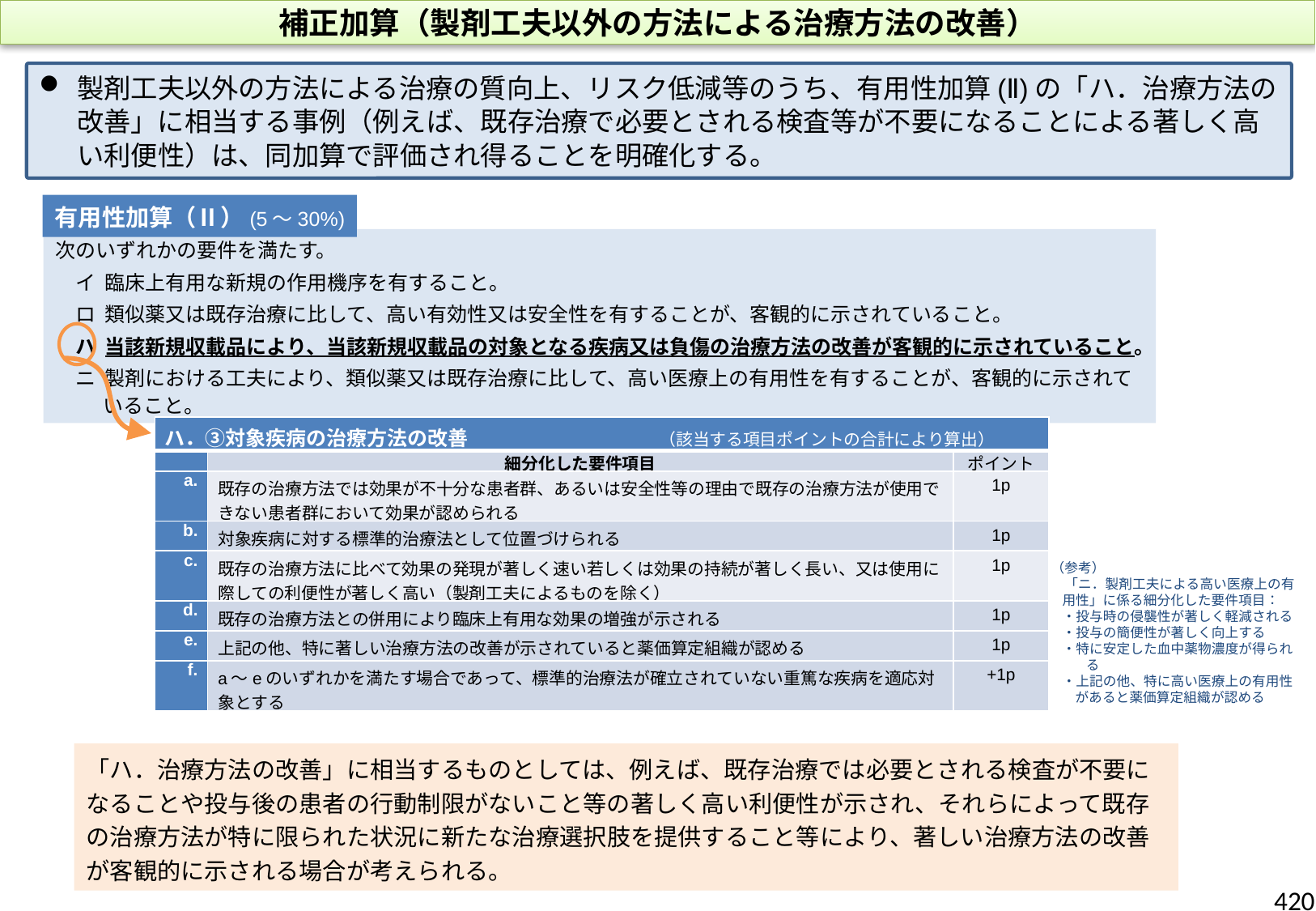

補正加算（製剤工夫以外の方法による治療方法の改善）
製剤工夫以外の方法による治療の質向上、リスク低減等のうち、有用性加算(Ⅱ)の「ハ．治療方法の改善」に相当する事例（例えば、既存治療で必要とされる検査等が不要になることによる著しく高い利便性）は、同加算で評価され得ることを明確化する。
有用性加算（Ⅱ）(5～30%)
次のいずれかの要件を満たす。
　イ  臨床上有用な新規の作用機序を有すること。
　ロ  類似薬又は既存治療に比して、高い有効性又は安全性を有することが、客観的に示されていること。
　ハ  当該新規収載品により、当該新規収載品の対象となる疾病又は負傷の治療方法の改善が客観的に示されていること。
　ニ  製剤における工夫により、類似薬又は既存治療に比して、高い医療上の有用性を有することが、客観的に示されていること。

| ハ．③対象疾病の治療方法の改善 （該当する項目ポイントの合計により算出） |  |  |
| --- | --- | --- |
|  | 細分化した要件項目 | ポイント |
| a. | 既存の治療方法では効果が不十分な患者群、あるいは安全性等の理由で既存の治療方法が使用できない患者群において効果が認められる | 1p |
| b. | 対象疾病に対する標準的治療法として位置づけられる | 1p |
| c. | 既存の治療方法に比べて効果の発現が著しく速い若しくは効果の持続が著しく長い、又は使用に際しての利便性が著しく高い（製剤工夫によるものを除く） | 1p |
| d. | 既存の治療方法との併用により臨床上有用な効果の増強が示される | 1p |
| e. | 上記の他、特に著しい治療方法の改善が示されていると薬価算定組織が認める | 1p |
| f. | a～eのいずれかを満たす場合であって、標準的治療法が確立されていない重篤な疾病を適応対象とする | +1p |
（参考）
　「ニ．製剤工夫による高い医療上の有用性」に係る細分化した要件項目：
・投与時の侵襲性が著しく軽減される
・投与の簡便性が著しく向上する
・特に安定した血中薬物濃度が得られる
・上記の他、特に高い医療上の有用性があると薬価算定組織が認める
「ハ．治療方法の改善」に相当するものとしては、例えば、既存治療では必要とされる検査が不要になることや投与後の患者の行動制限がないこと等の著しく高い利便性が示され、それらによって既存の治療方法が特に限られた状況に新たな治療選択肢を提供すること等により、著しい治療方法の改善が客観的に示される場合が考えられる。
420